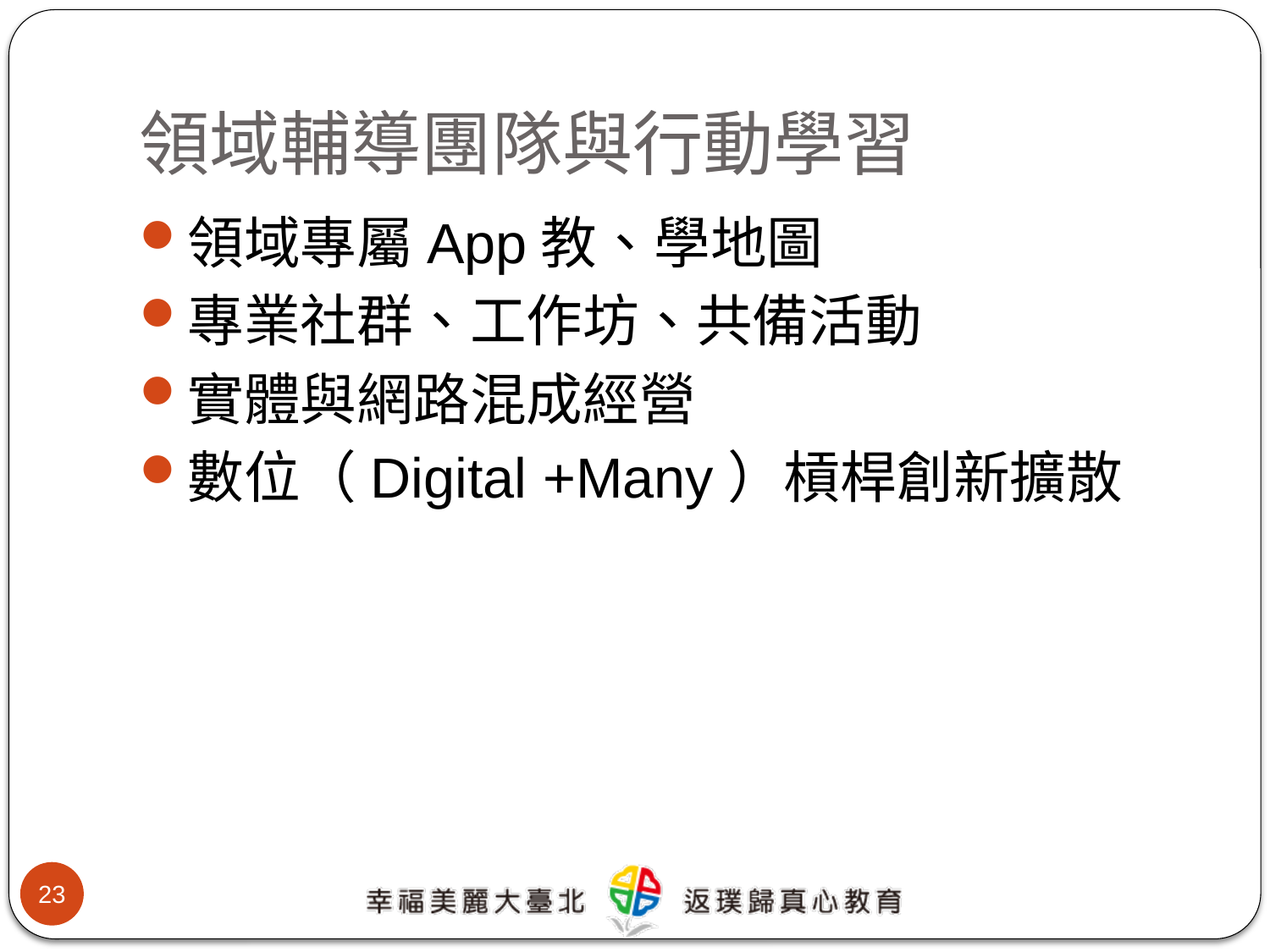

# 領域輔導團隊與行動學習
領域專屬App教、學地圖
專業社群、工作坊、共備活動
實體與網路混成經營
數位（Digital +Many）槓桿創新擴散
23